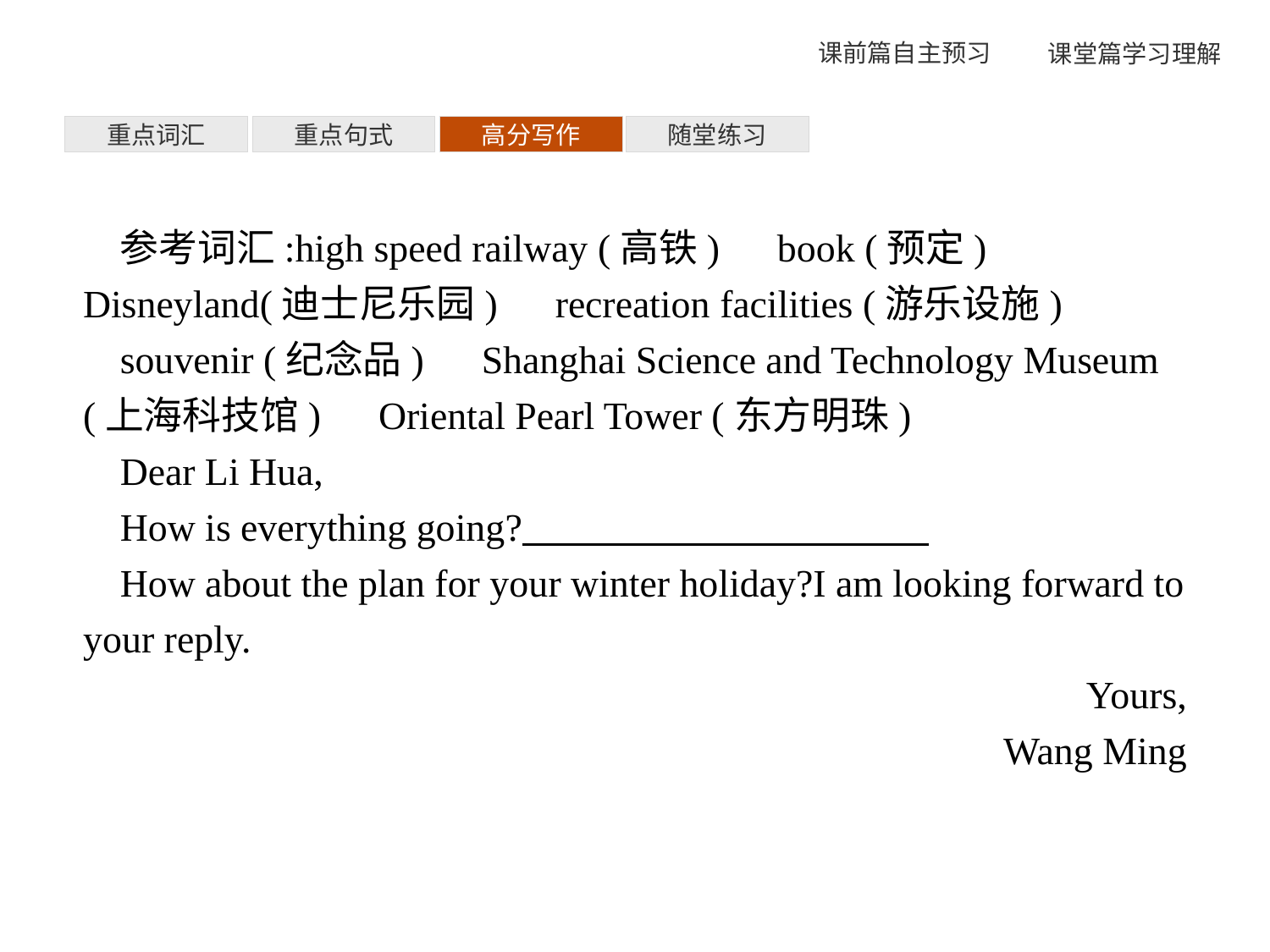

重点词汇
重点句式
高分写作
随堂练习
参考词汇:high speed railway (高铁)　book (预定)　Disneyland(迪士尼乐园)　recreation facilities (游乐设施)
souvenir (纪念品)　Shanghai Science and Technology Museum (上海科技馆)　Oriental Pearl Tower (东方明珠)
Dear Li Hua,
How is everything going?
How about the plan for your winter holiday?I am looking forward to your reply.
Yours,
Wang Ming